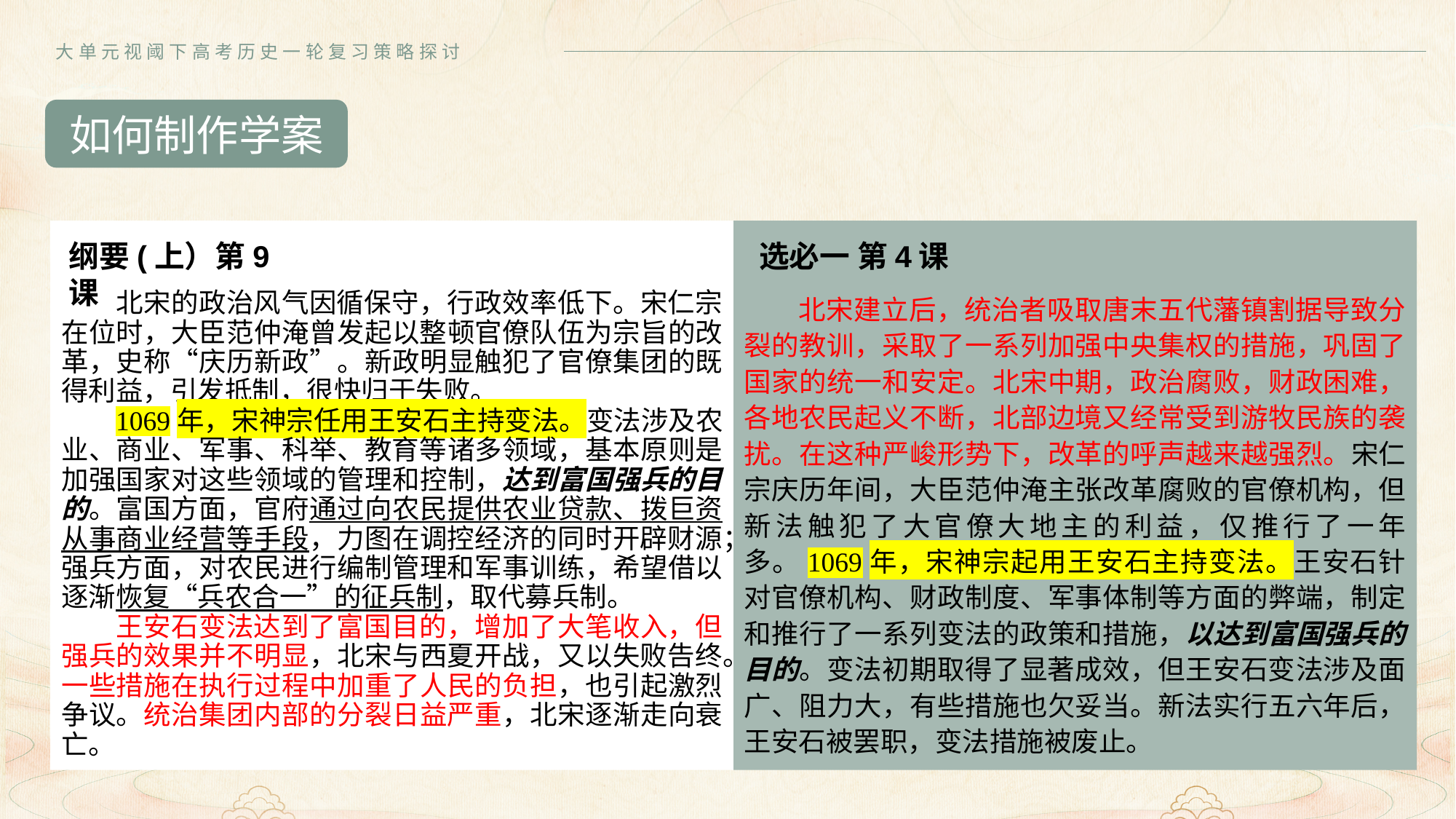

大单元视阈下高考历史一轮复习策略探讨
如何制作学案

纲要(上）第9课
选必一 第4课
北宋的政治风气因循保守，行政效率低下。宋仁宗在位时，大臣范仲淹曾发起以整顿官僚队伍为宗旨的改革，史称“庆历新政”。新政明显触犯了官僚集团的既得利益，引发抵制，很快归于失败。
1069年，宋神宗任用王安石主持变法。变法涉及农业、商业、军事、科举、教育等诸多领域，基本原则是加强国家对这些领域的管理和控制，达到富国强兵的目的。富国方面，官府通过向农民提供农业贷款、拨巨资从事商业经营等手段，力图在调控经济的同时开辟财源；强兵方面，对农民进行编制管理和军事训练，希望借以逐渐恢复“兵农合一”的征兵制，取代募兵制。
王安石变法达到了富国目的，增加了大笔收入，但强兵的效果并不明显，北宋与西夏开战，又以失败告终。一些措施在执行过程中加重了人民的负担，也引起激烈争议。统治集团内部的分裂日益严重，北宋逐渐走向衰亡。
北宋建立后，统治者吸取唐末五代藩镇割据导致分裂的教训，采取了一系列加强中央集权的措施，巩固了国家的统一和安定。北宋中期，政治腐败，财政困难，各地农民起义不断，北部边境又经常受到游牧民族的袭扰。在这种严峻形势下，改革的呼声越来越强烈。宋仁宗庆历年间，大臣范仲淹主张改革腐败的官僚机构，但新法触犯了大官僚大地主的利益，仅推行了一年多。1069年，宋神宗起用王安石主持变法。王安石针对官僚机构、财政制度、军事体制等方面的弊端，制定和推行了一系列变法的政策和措施，以达到富国强兵的目的。变法初期取得了显著成效，但王安石变法涉及面广、阻力大，有些措施也欠妥当。新法实行五六年后，王安石被罢职，变法措施被废止。